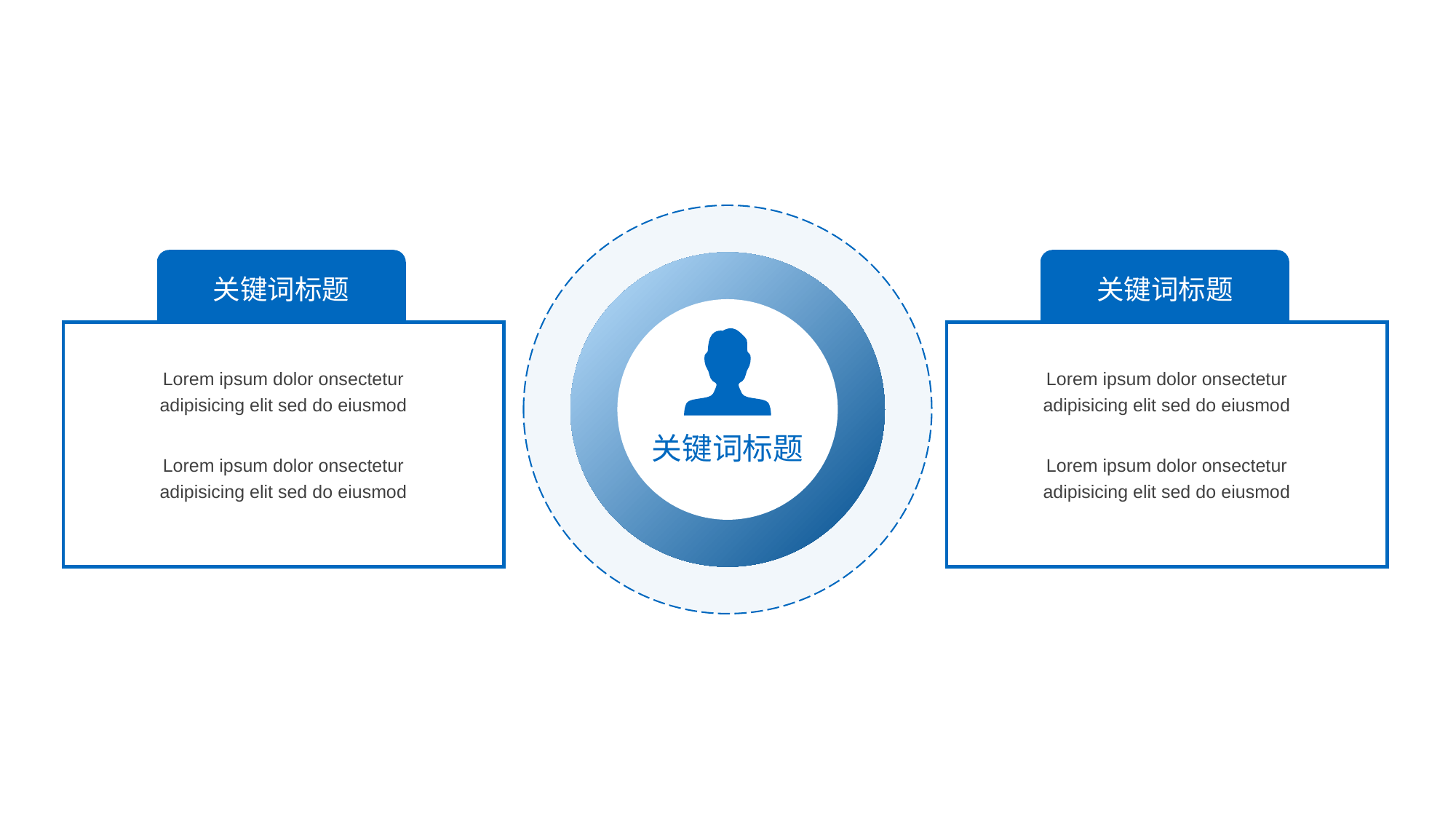

关键词标题
关键词标题

Lorem ipsum dolor onsectetur adipisicing elit sed do eiusmod
Lorem ipsum dolor onsectetur adipisicing elit sed do eiusmod
关键词标题
Lorem ipsum dolor onsectetur adipisicing elit sed do eiusmod
Lorem ipsum dolor onsectetur adipisicing elit sed do eiusmod